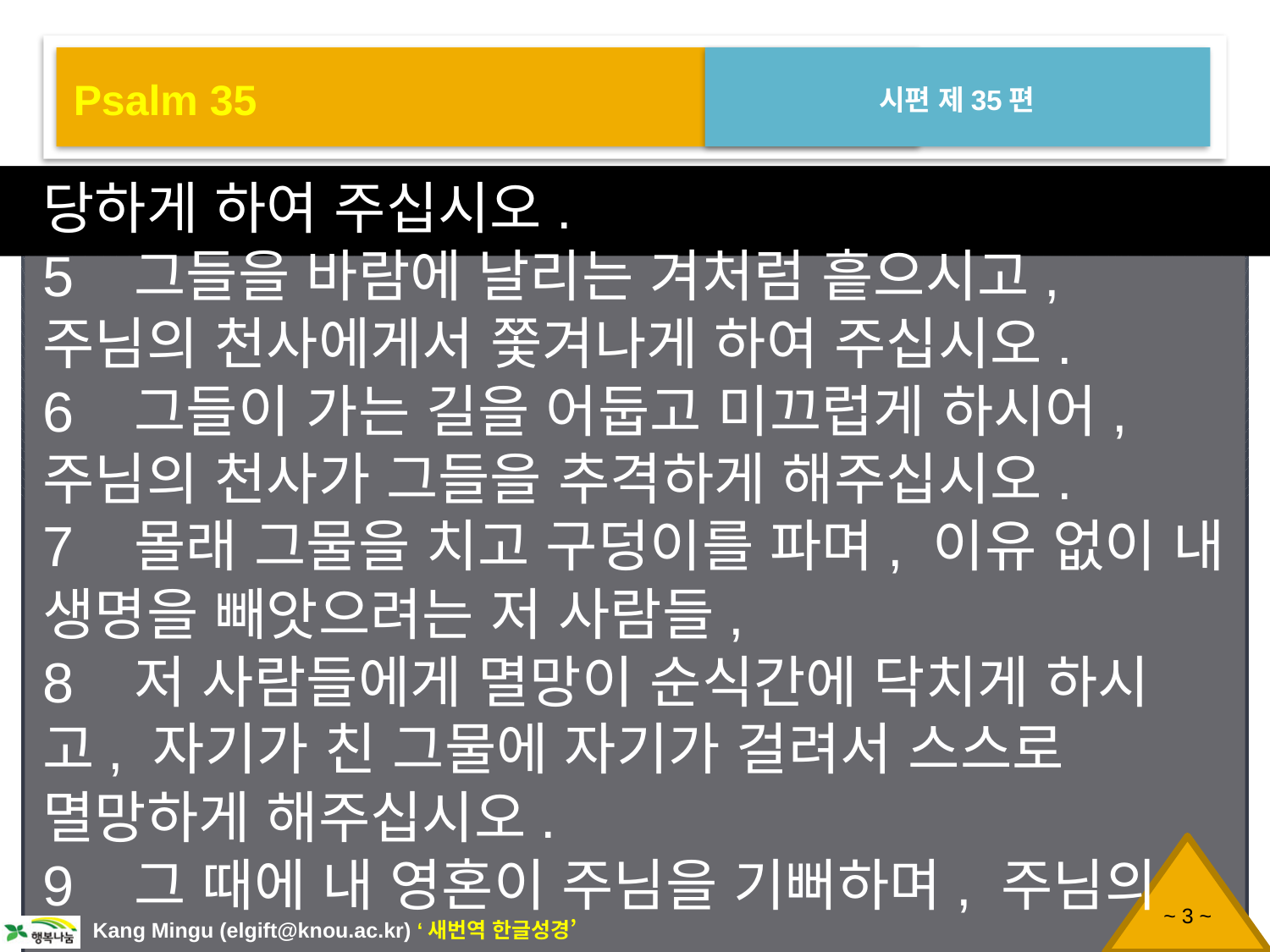

Psalm 35
시편 제35편
당하게 하여 주십시오.
5   그들을 바람에 날리는 겨처럼 흩으시고, 주님의 천사에게서 쫓겨나게 하여 주십시오.
6   그들이 가는 길을 어둡고 미끄럽게 하시어, 주님의 천사가 그들을 추격하게 해주십시오.
7   몰래 그물을 치고 구덩이를 파며, 이유 없이 내 생명을 빼앗으려는 저 사람들,
8   저 사람들에게 멸망이 순식간에 닥치게 하시고, 자기가 친 그물에 자기가 걸려서 스스로 멸망하게 해주십시오.
9   그 때에 내 영혼이 주님을 기뻐하며, 주님의